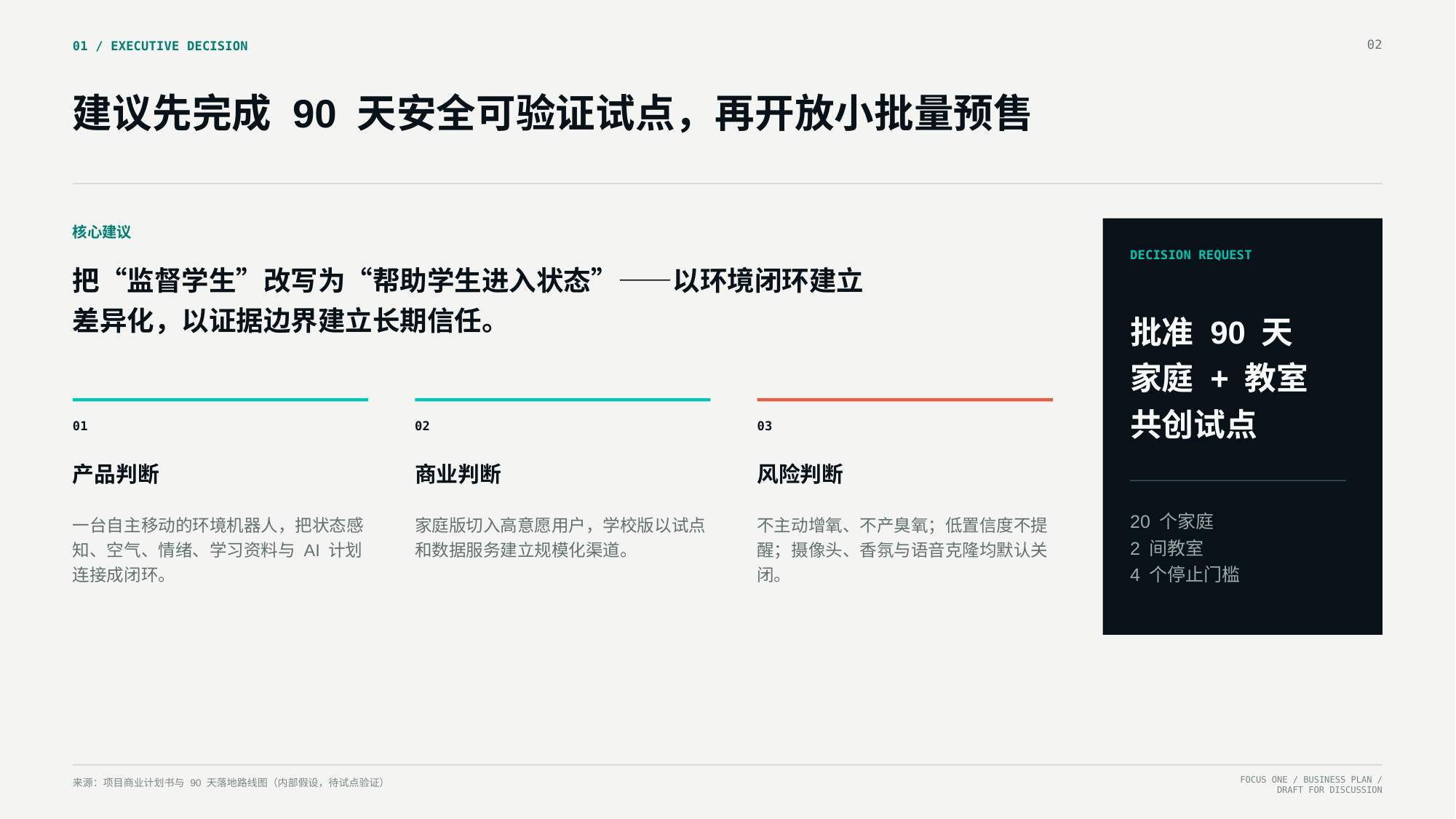

02
01 / EXECUTIVE DECISION
建议先完成 90 天安全可验证试点，再开放小批量预售

核心建议
DECISION REQUEST
把“监督学生”改写为“帮助学生进入状态”——以环境闭环建立差异化，以证据边界建立长期信任。
批准 90 天
家庭 + 教室
共创试点

01
02
03
产品判断
商业判断
风险判断

20 个家庭
2 间教室
4 个停止门槛
一台自主移动的环境机器人，把状态感知、空气、情绪、学习资料与 AI 计划连接成闭环。
家庭版切入高意愿用户，学校版以试点和数据服务建立规模化渠道。
不主动增氧、不产臭氧；低置信度不提醒；摄像头、香氛与语音克隆均默认关闭。

来源：项目商业计划书与 90 天落地路线图（内部假设，待试点验证）
FOCUS ONE / BUSINESS PLAN / DRAFT FOR DISCUSSION